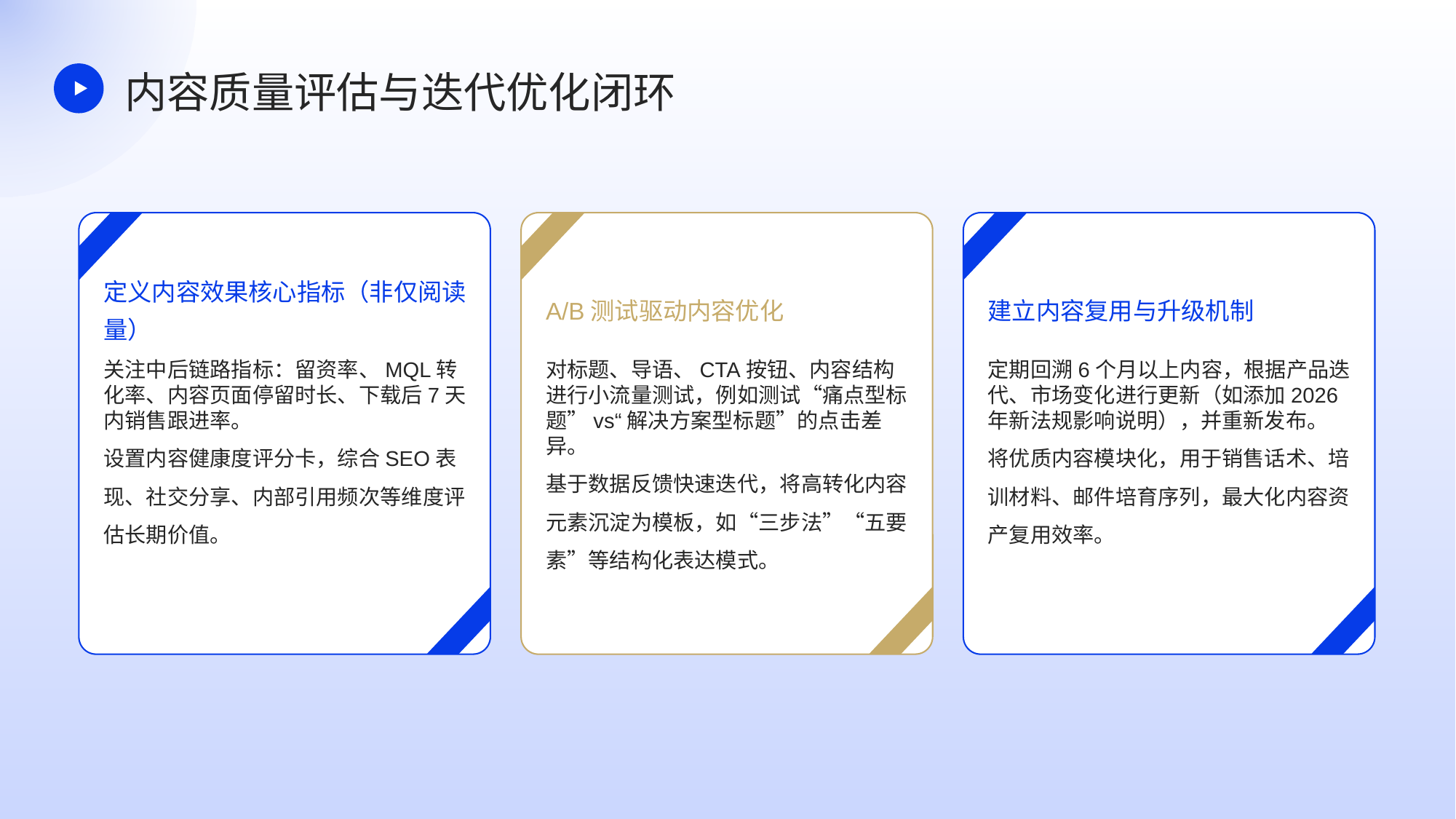

内容质量评估与迭代优化闭环

定义内容效果核心指标（非仅阅读量）
A/B测试驱动内容优化
建立内容复用与升级机制
关注中后链路指标：留资率、MQL转化率、内容页面停留时长、下载后7天内销售跟进率。
设置内容健康度评分卡，综合SEO表现、社交分享、内部引用频次等维度评估长期价值。
对标题、导语、CTA按钮、内容结构进行小流量测试，例如测试“痛点型标题”vs“解决方案型标题”的点击差异。
基于数据反馈快速迭代，将高转化内容元素沉淀为模板，如“三步法”“五要素”等结构化表达模式。
定期回溯6个月以上内容，根据产品迭代、市场变化进行更新（如添加2026年新法规影响说明），并重新发布。
将优质内容模块化，用于销售话术、培训材料、邮件培育序列，最大化内容资产复用效率。